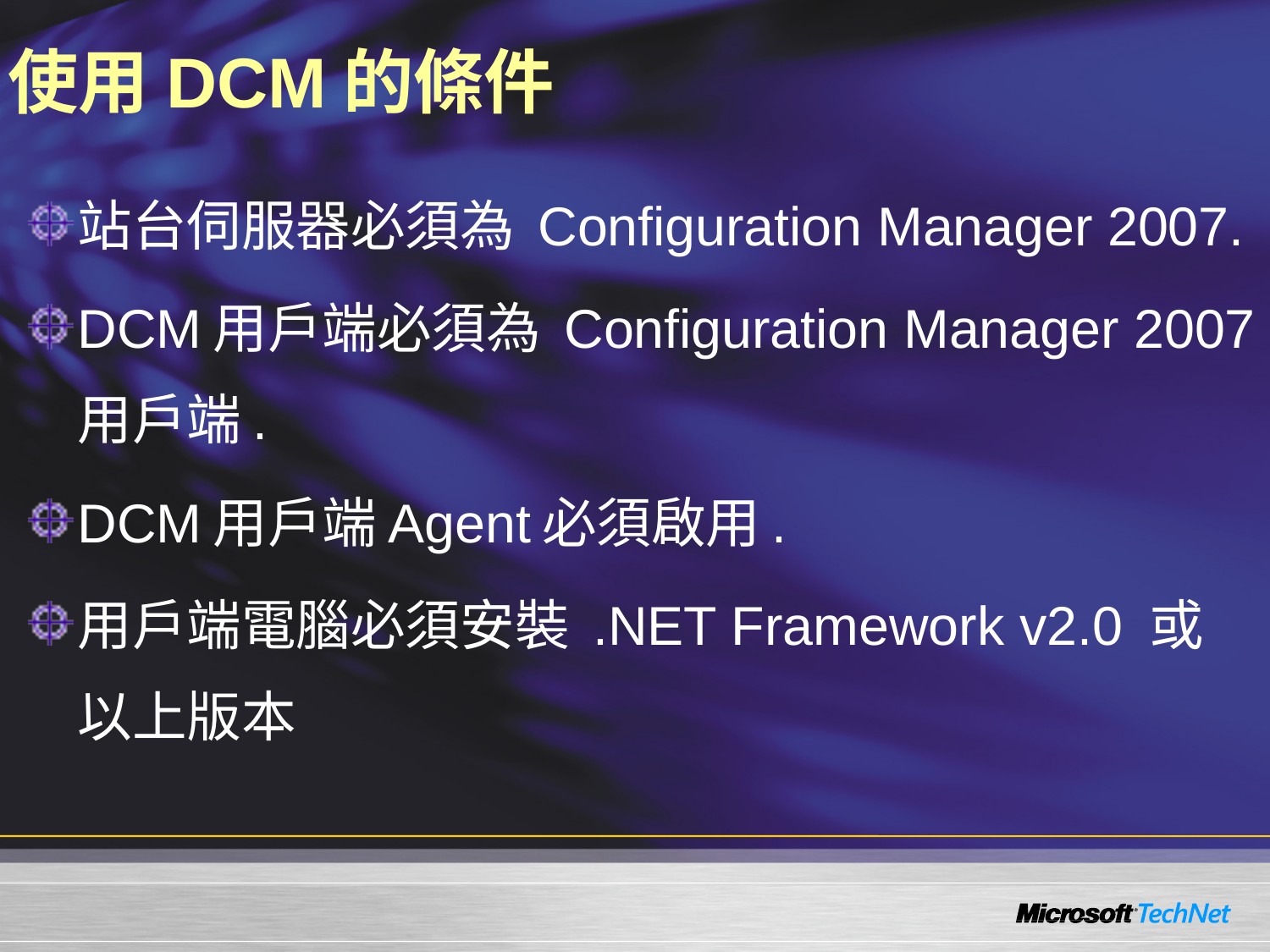

# 使用DCM的條件
站台伺服器必須為 Configuration Manager 2007.
DCM用戶端必須為 Configuration Manager 2007 用戶端.
DCM用戶端Agent必須啟用.
用戶端電腦必須安裝 .NET Framework v2.0 或以上版本